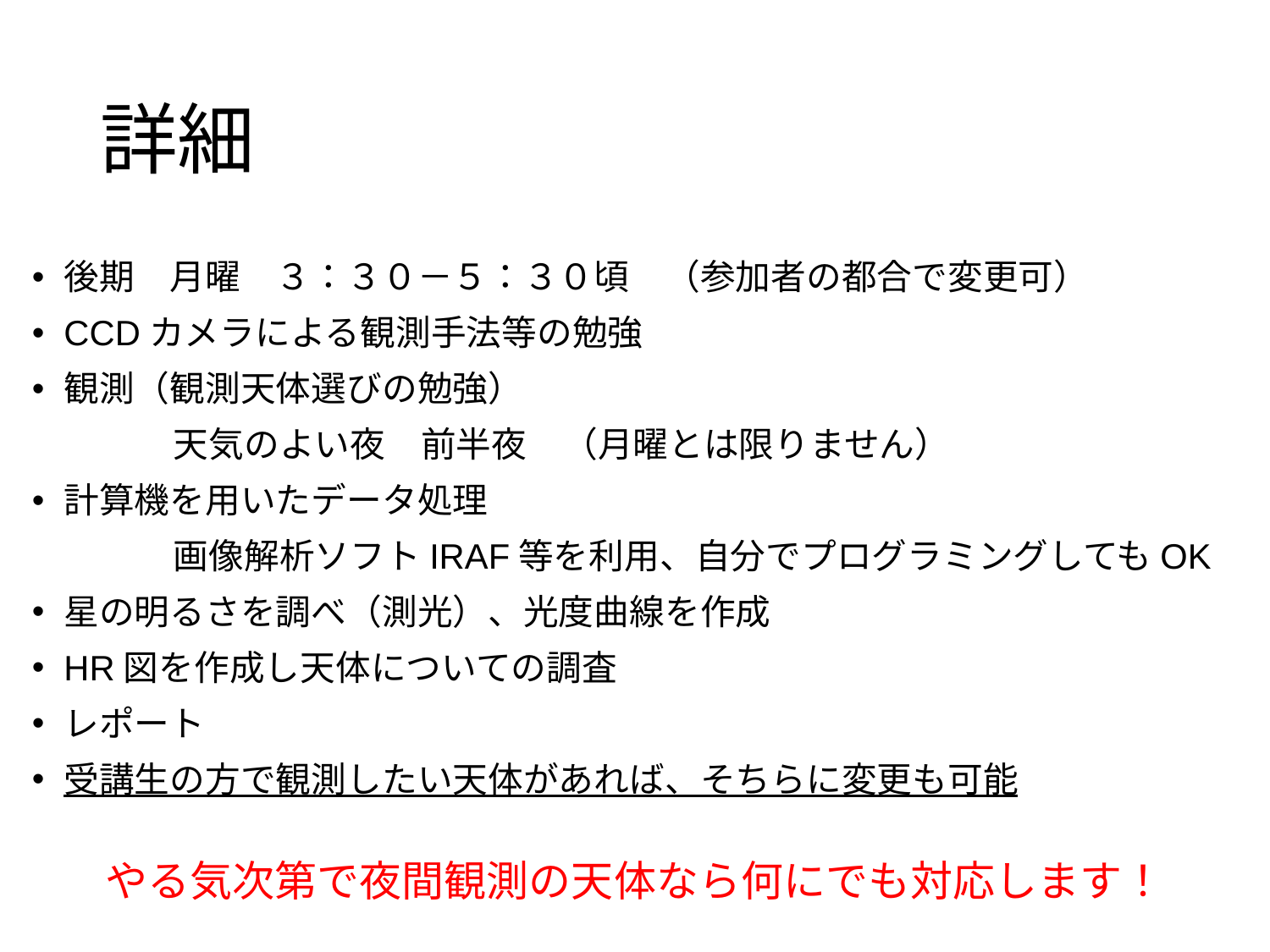

# 詳細
後期　月曜　３：３０－５：３０頃　（参加者の都合で変更可）
CCDカメラによる観測手法等の勉強
観測（観測天体選びの勉強）
　　　　天気のよい夜　前半夜　（月曜とは限りません）
計算機を用いたデータ処理
　　　　画像解析ソフトIRAF等を利用、自分でプログラミングしてもOK
星の明るさを調べ（測光）、光度曲線を作成
HR図を作成し天体についての調査
レポート
受講生の方で観測したい天体があれば、そちらに変更も可能
やる気次第で夜間観測の天体なら何にでも対応します！